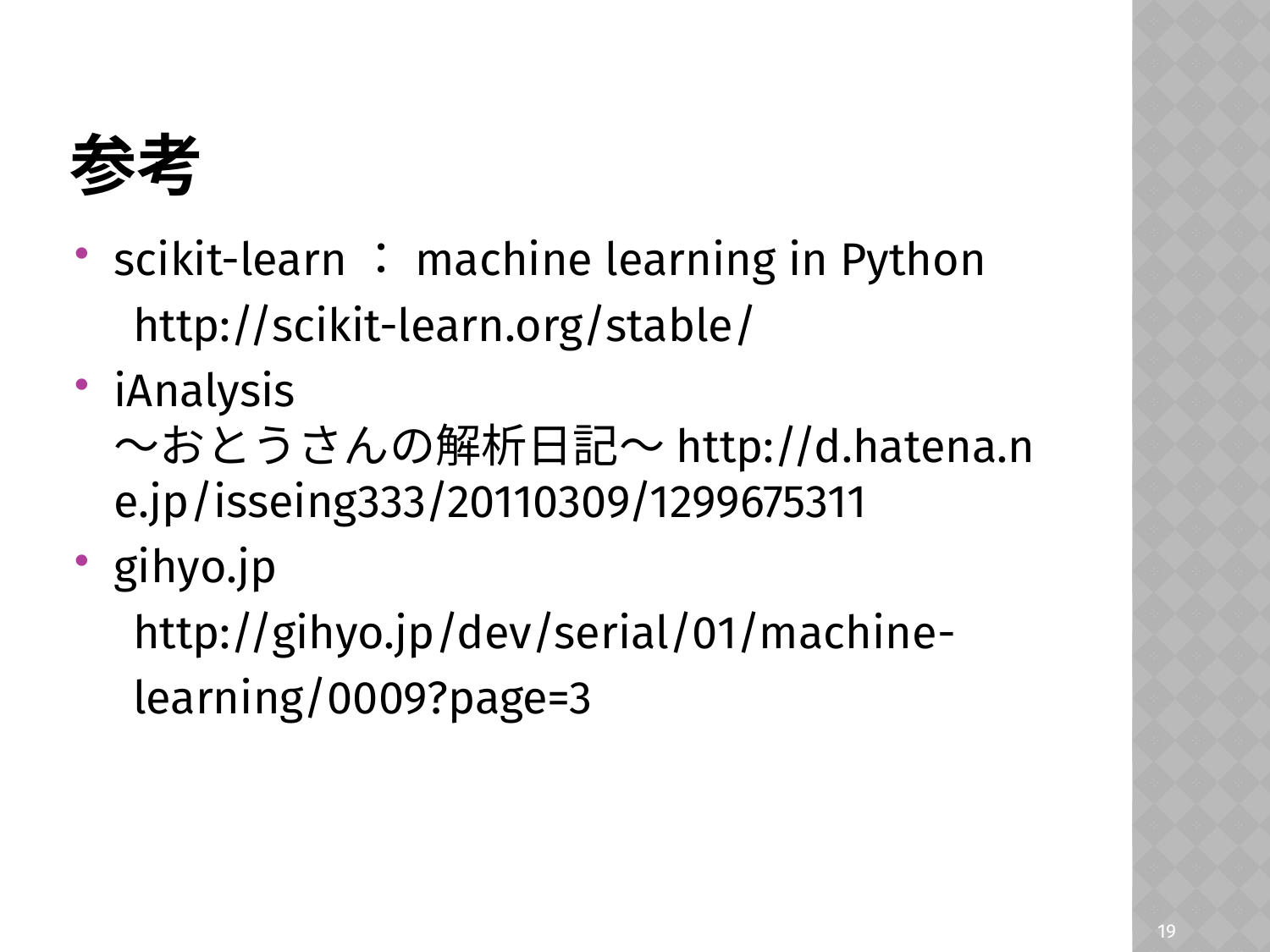

# 参考
scikit-learn：machine learning in Python
　http://scikit-learn.org/stable/
iAnalysis ～おとうさんの解析日記～http://d.hatena.ne.jp/isseing333/20110309/1299675311
gihyo.jp
　http://gihyo.jp/dev/serial/01/machine-
　learning/0009?page=3
19